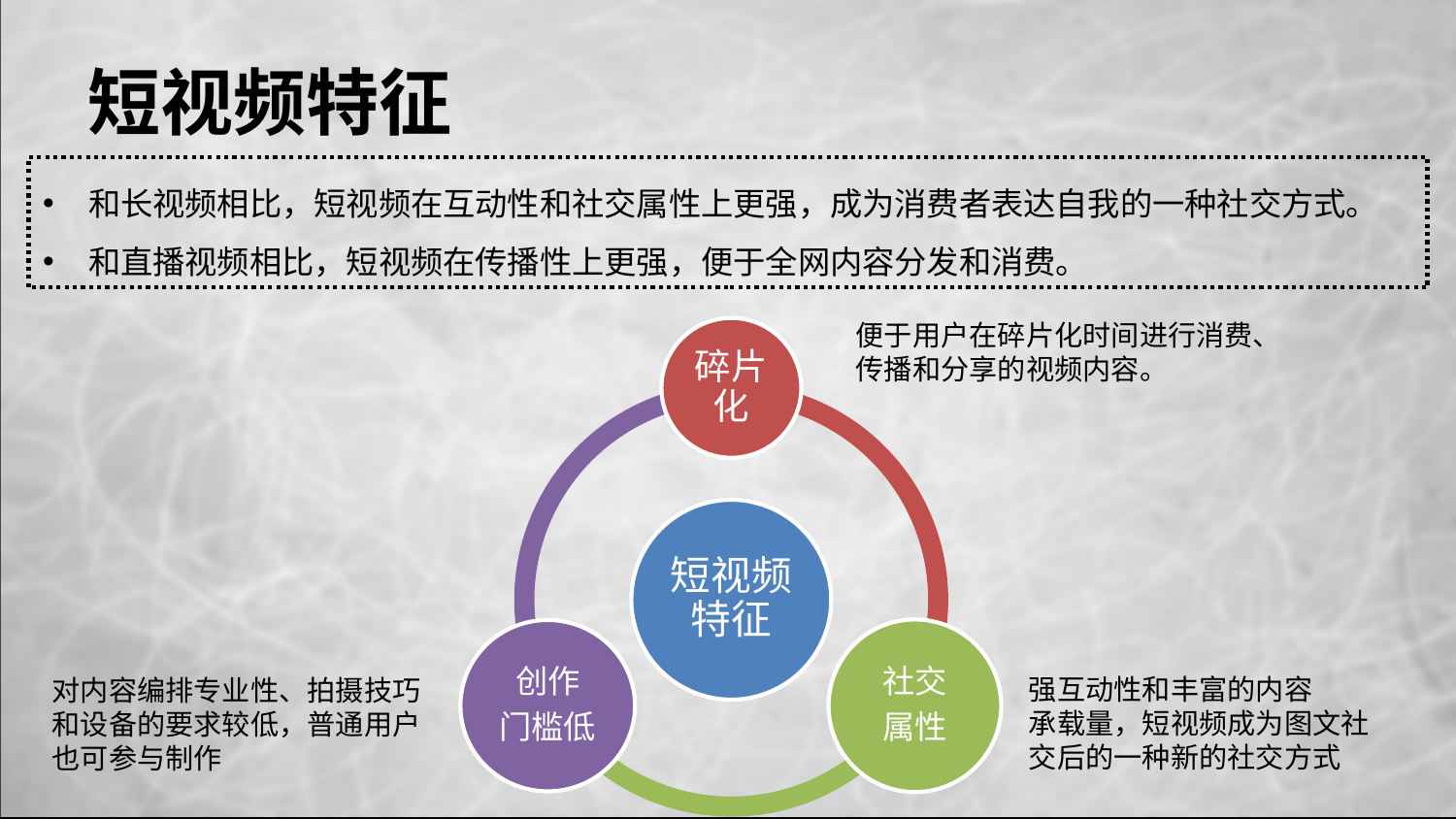

# 短视频特征
和长视频相比，短视频在互动性和社交属性上更强，成为消费者表达自我的一种社交方式。
和直播视频相比，短视频在传播性上更强，便于全网内容分发和消费。
便于用户在碎片化时间进行消费、传播和分享的视频内容。
短视频特征
碎片化
社交
属性
创作
门槛低
强互动性和丰富的内容
承载量，短视频成为图文社
交后的一种新的社交方式
对内容编排专业性、拍摄技巧和设备的要求较低，普通用户也可参与制作